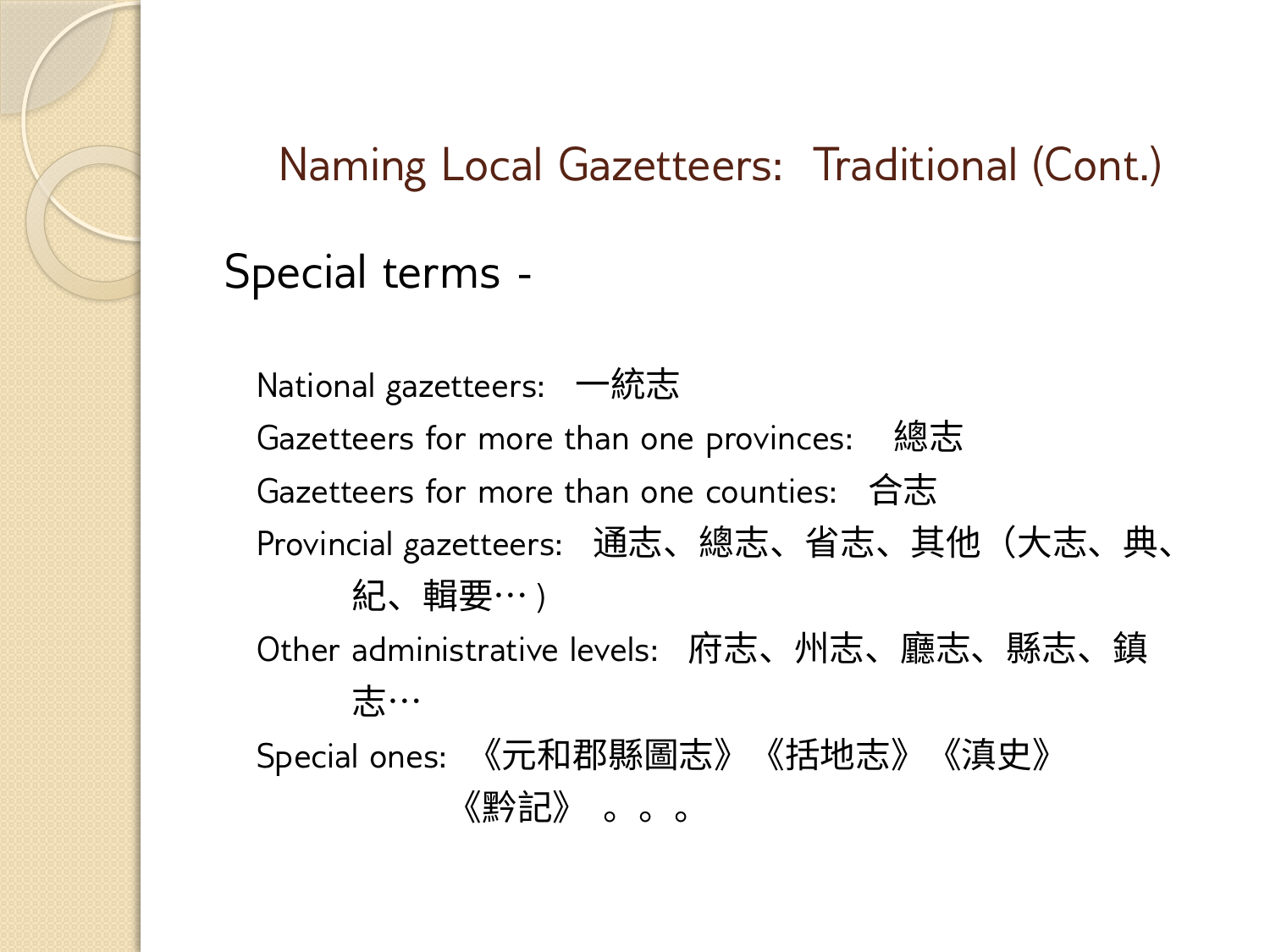

# Naming Local Gazetteers:  Traditional (Cont.)
Special terms -

   National gazetteers:  一統志
   Gazetteers for more than one provinces:   總志
   Gazetteers for more than one counties:  合志
   Provincial gazetteers:  通志、總志、省志、其他（大志、典、
   	紀、輯要…)
   Other administrative levels:  府志、州志、廳志、縣志、鎮
	志…
   Special ones: 《元和郡縣圖志》《括地志》《滇史》
	           《黔記》  。。。